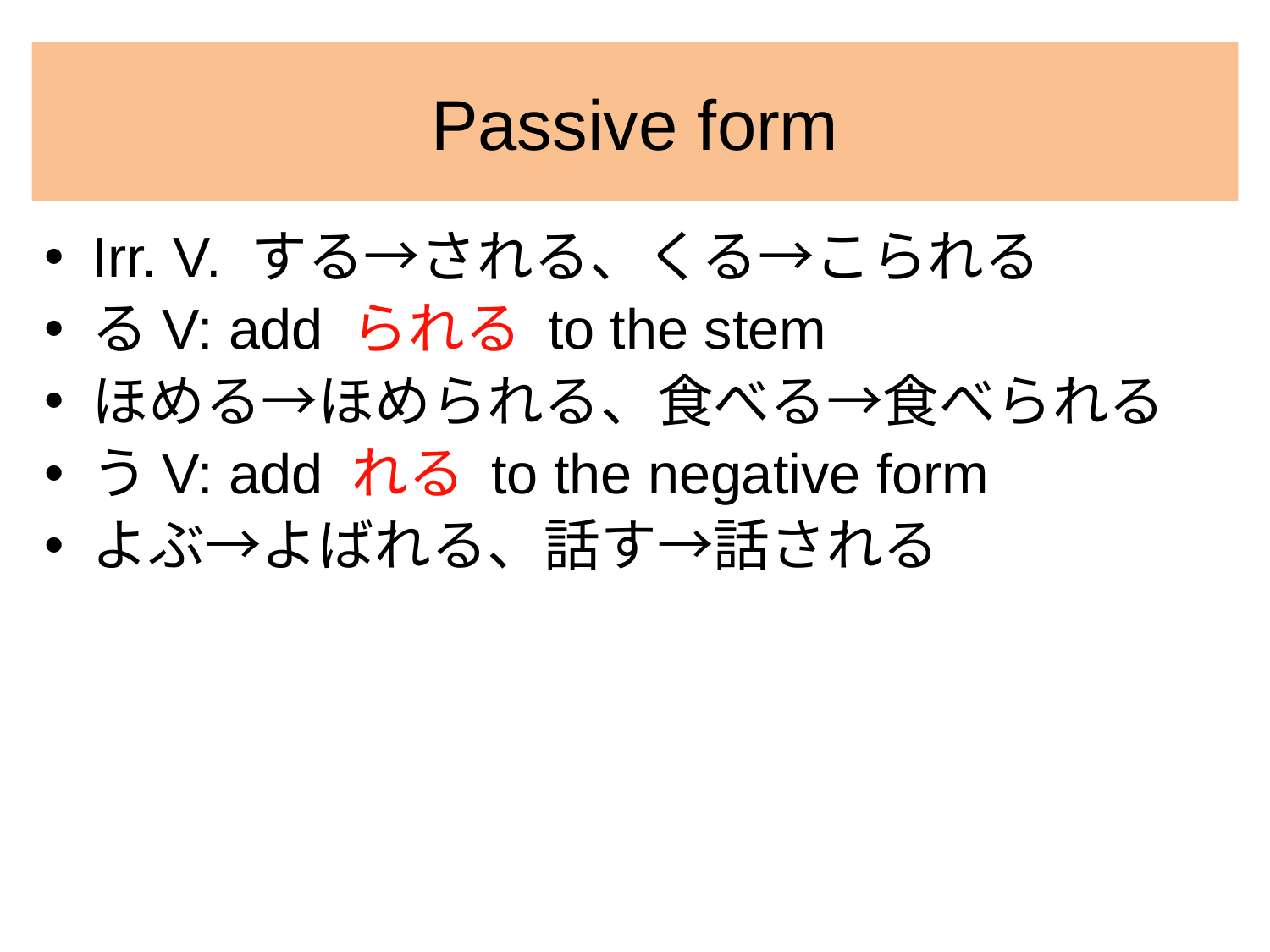

# Passive form
Irr. V. する→される、くる→こられる
るV: add られる to the stem
ほめる→ほめられる、食べる→食べられる
うV: add れる to the negative form
よぶ→よばれる、話す→話される